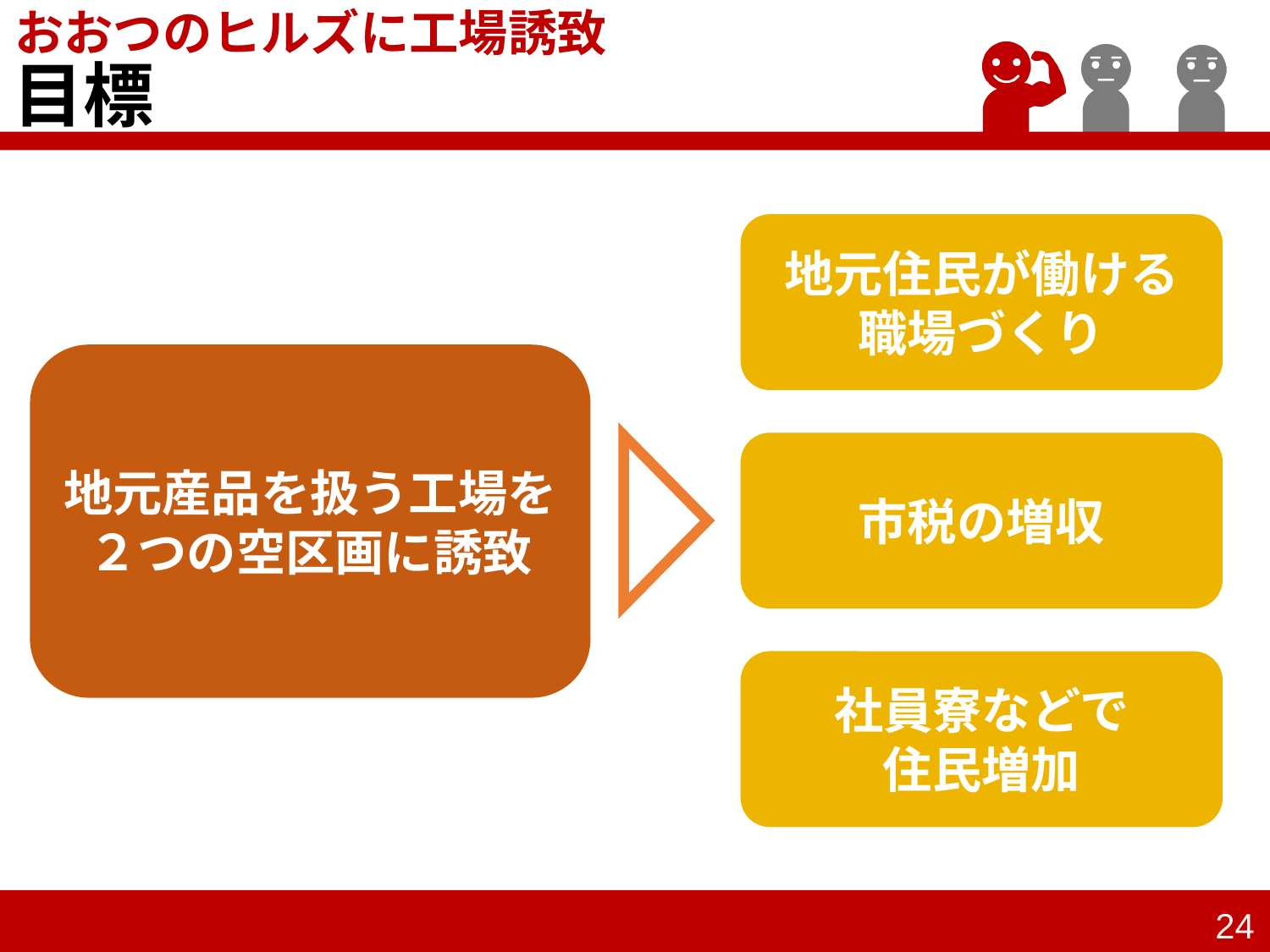

おおつのヒルズに工場誘致

# 目標
地元住民が働ける
職場づくり
地元産品を扱う工場を
２つの空区画に誘致
市税の増収

社員寮などで
住民増加
24